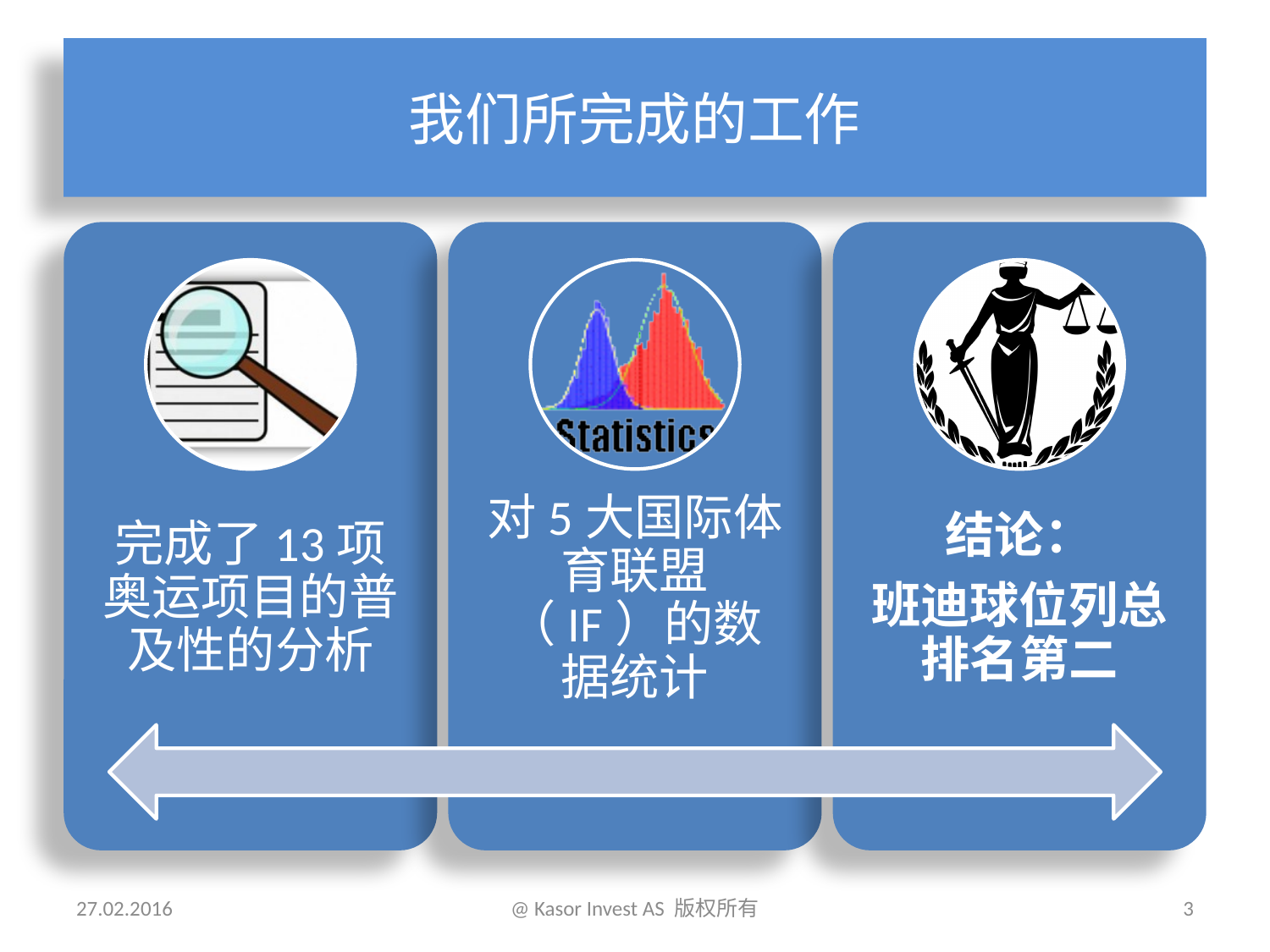

# 我们所完成的工作
完成了13项奥运项目的普及性的分析
对5大国际体育联盟（IF）的数据统计
结论：
班迪球位列总排名第二
27.02.2016
@ Kasor Invest AS 版权所有
3